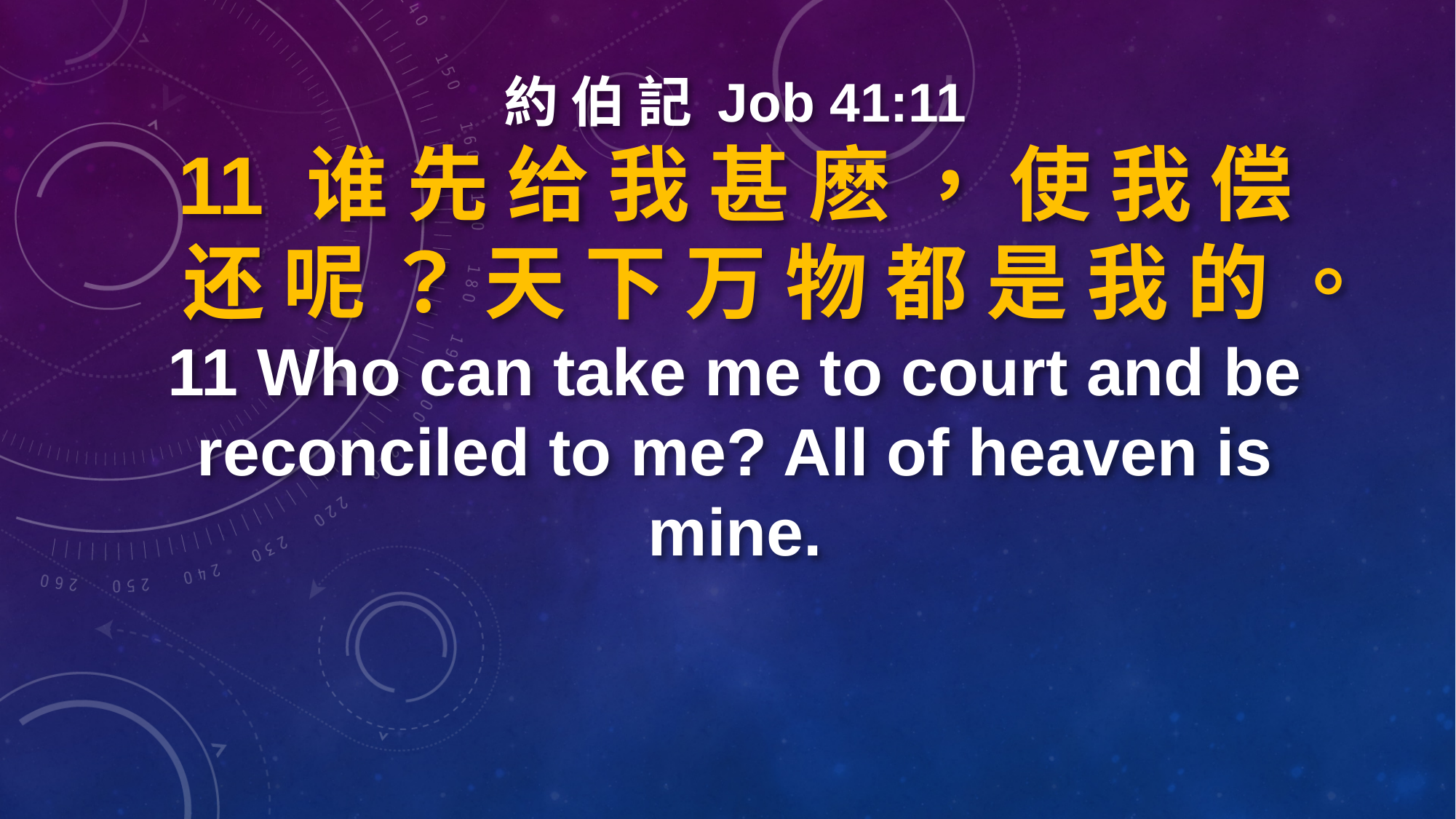

約 伯 記 Job 41:11
11 谁 先 给 我 甚 麽 ， 使 我 偿 还 呢 ？ 天 下 万 物 都 是 我 的 。11 Who can take me to court and be reconciled to me? All of heaven is mine.